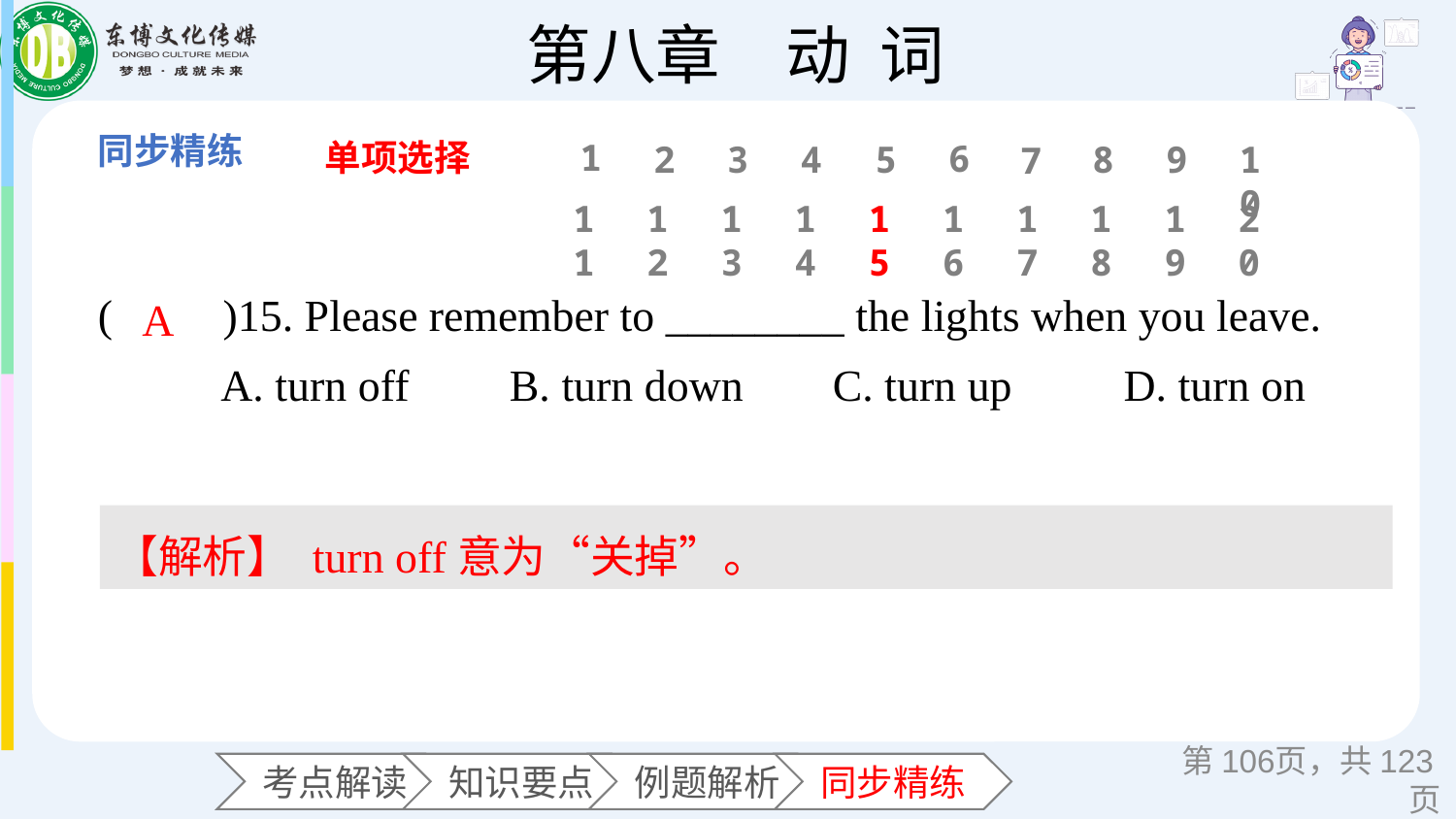

单项选择
1
6
2
3
4
5
8
9
10
7
11
12
13
14
15
16
17
18
19
20
(　　)15. Please remember to ________ the lights when you leave.
           A. turn off         B. turn down        C. turn up          D. turn on
A
【解析】 turn off意为“关掉”。
第106页，共123页